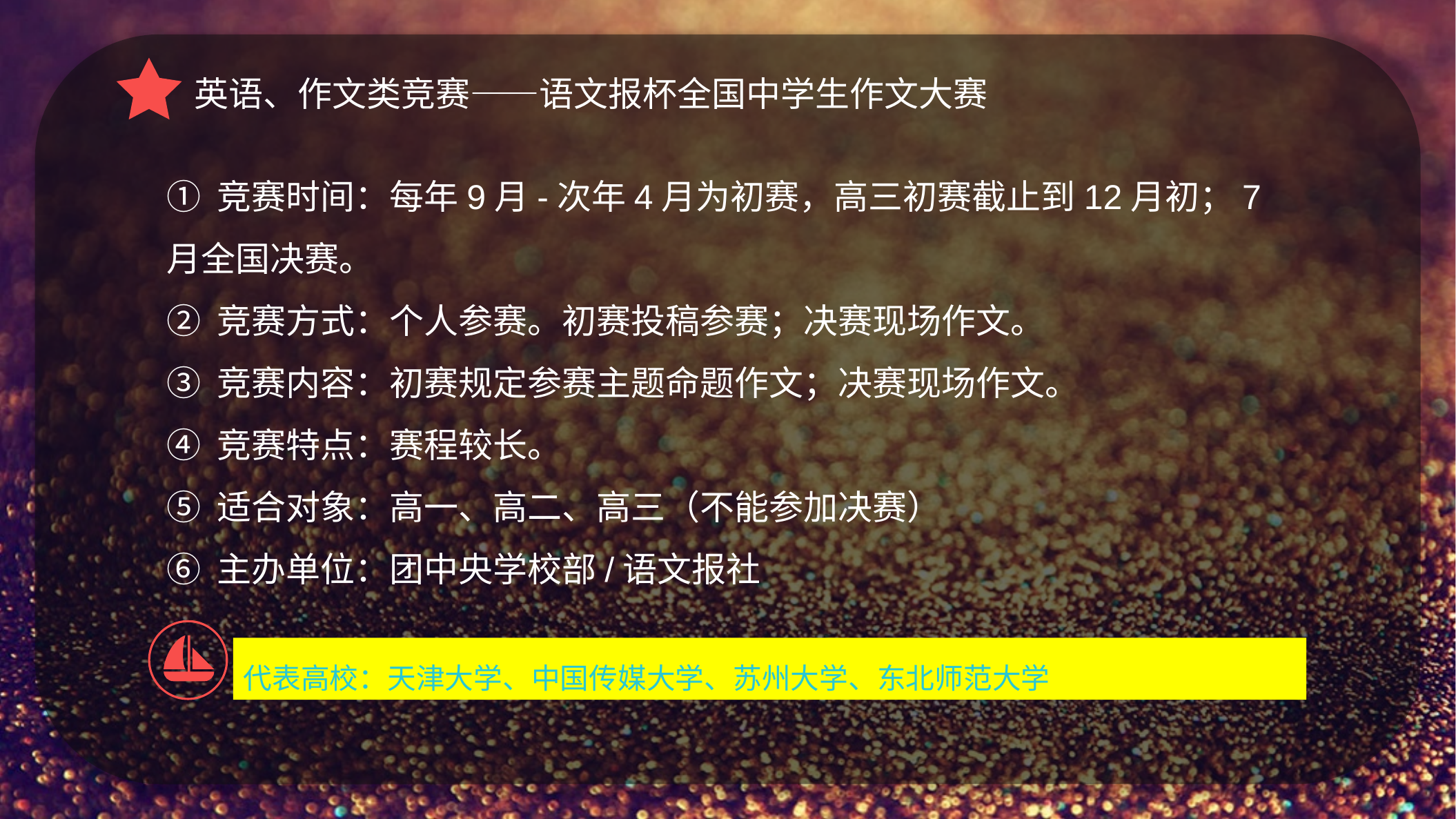

英语、作文类竞赛——语文报杯全国中学生作文大赛
① 竞赛时间：每年9月-次年4月为初赛，高三初赛截止到12月初；7月全国决赛。
② 竞赛方式：个人参赛。初赛投稿参赛；决赛现场作文。
③ 竞赛内容：初赛规定参赛主题命题作文；决赛现场作文。
④ 竞赛特点：赛程较长。
⑤ 适合对象：高一、高二、高三（不能参加决赛）
⑥ 主办单位：团中央学校部/语文报社

代表高校：天津大学、中国传媒大学、苏州大学、东北师范大学